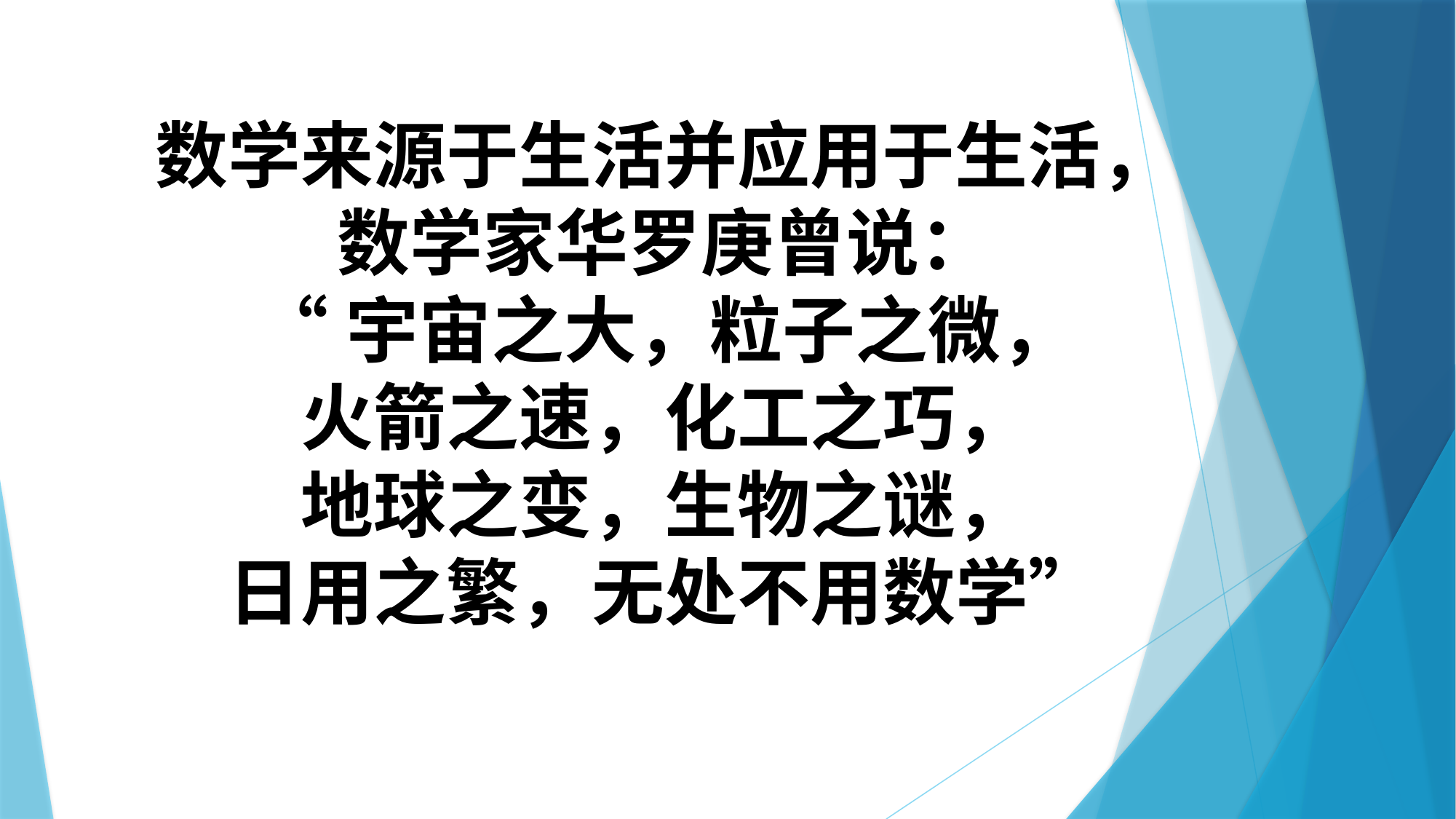

数学来源于生活并应用于生活，
数学家华罗庚曾说：
“宇宙之大，粒子之微，
火箭之速，化工之巧，
地球之变，生物之谜，
日用之繁，无处不用数学”